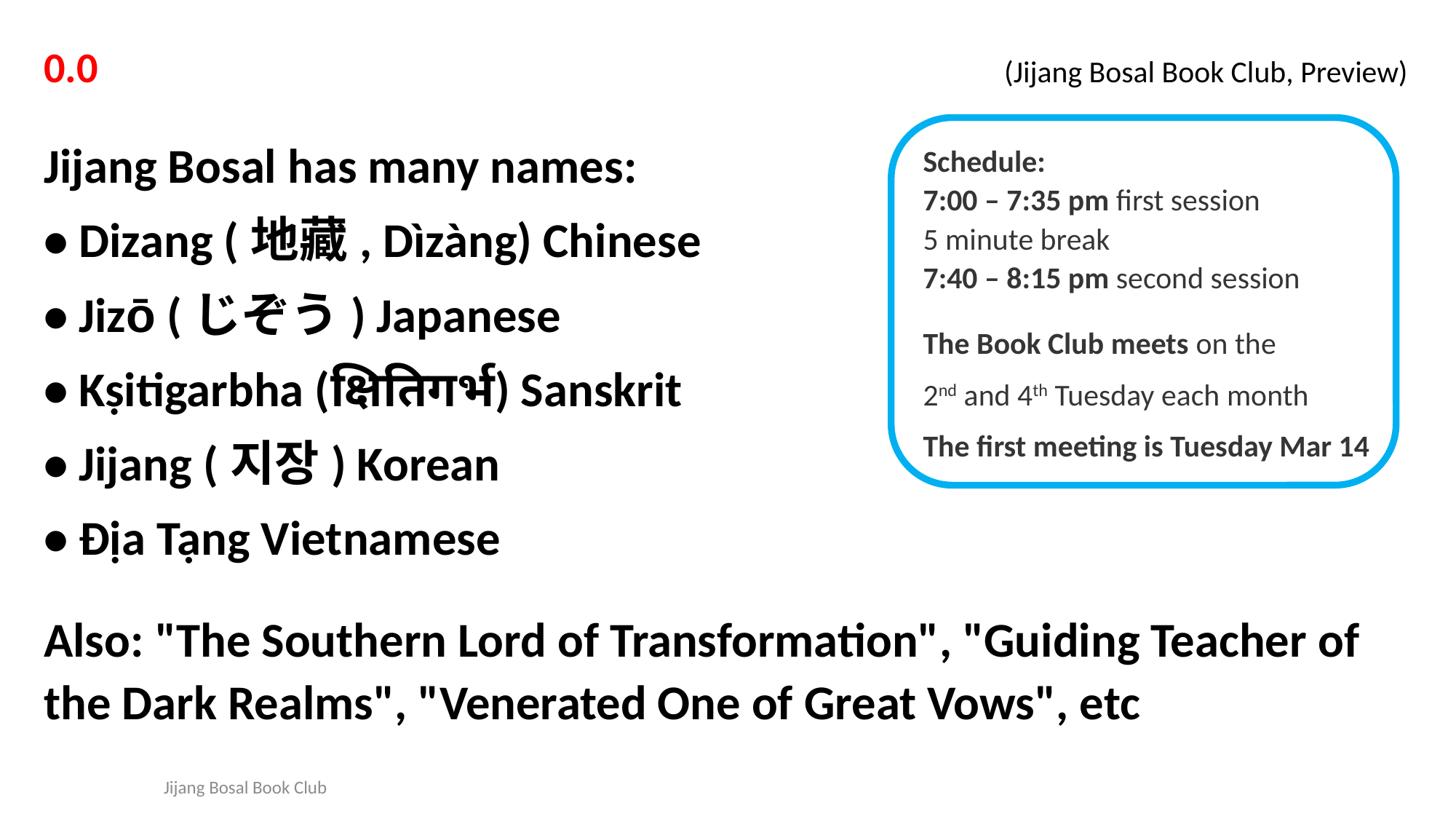

0.0                                                                                              (Jijang Bosal Book Club, Preview)

Jijang Bosal has many names:
• Dizang (地藏, Dìzàng) Chinese
• Jizо̄ (じぞう) Japanese
• Kṣitigarbha (क्षितिगर्भ) Sanskrit
• Jijang (지장) Korean
• Địa Tạng Vietnamese

Also: "The Southern Lord of Transformation", "Guiding Teacher of the Dark Realms", "Venerated One of Great Vows", etc

Schedule:
7:00 – 7:35 pm first session
5 minute break
7:40 – 8:15 pm second session
The Book Club meets on the
2nd and 4th Tuesday each month
The first meeting is Tuesday Mar 14
Jijang Bosal Book Club